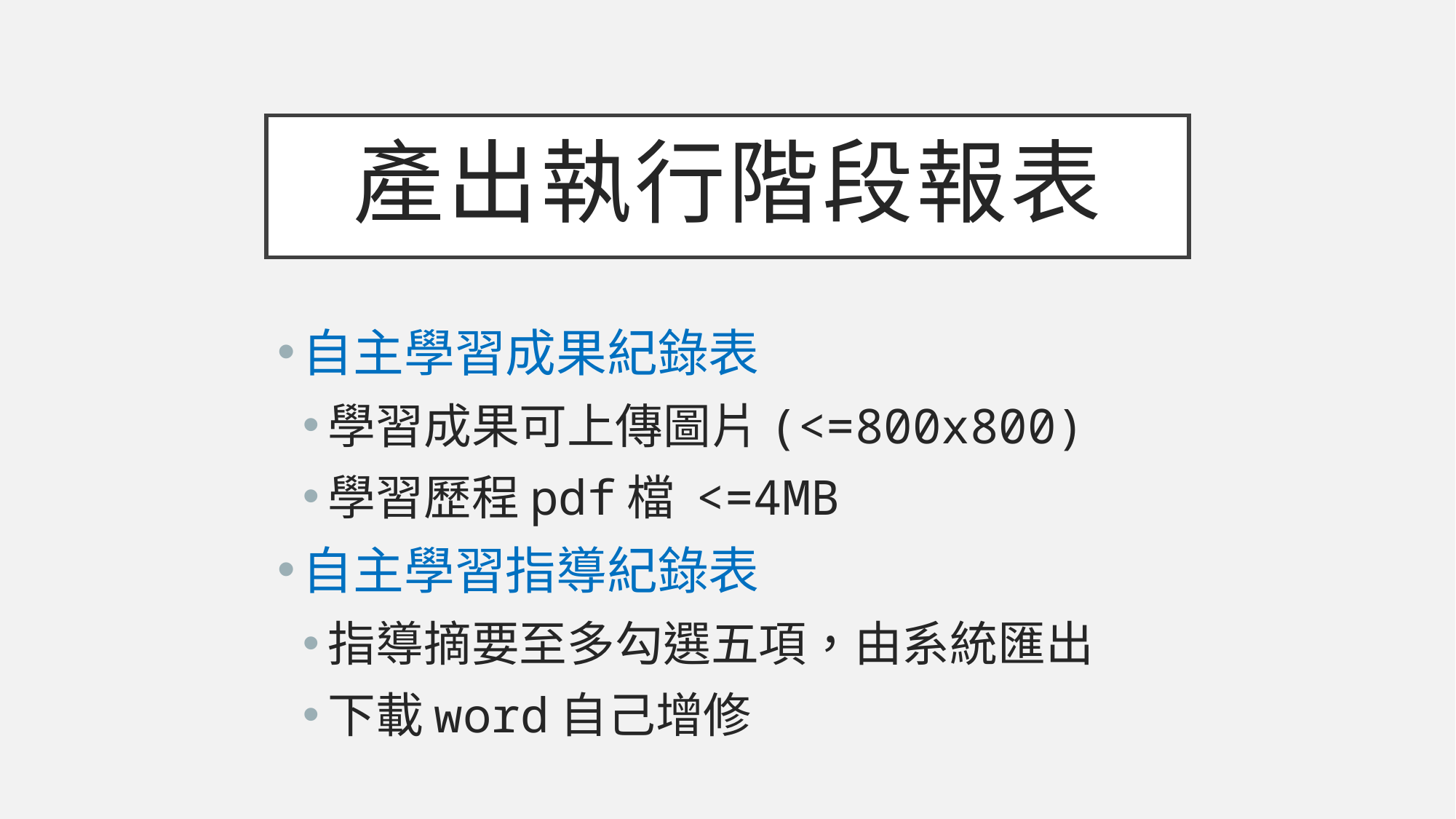

# 產出執行階段報表
自主學習成果紀錄表
學習成果可上傳圖片(<=800x800)
學習歷程pdf檔 <=4MB
自主學習指導紀錄表
指導摘要至多勾選五項，由系統匯出
下載word自己增修